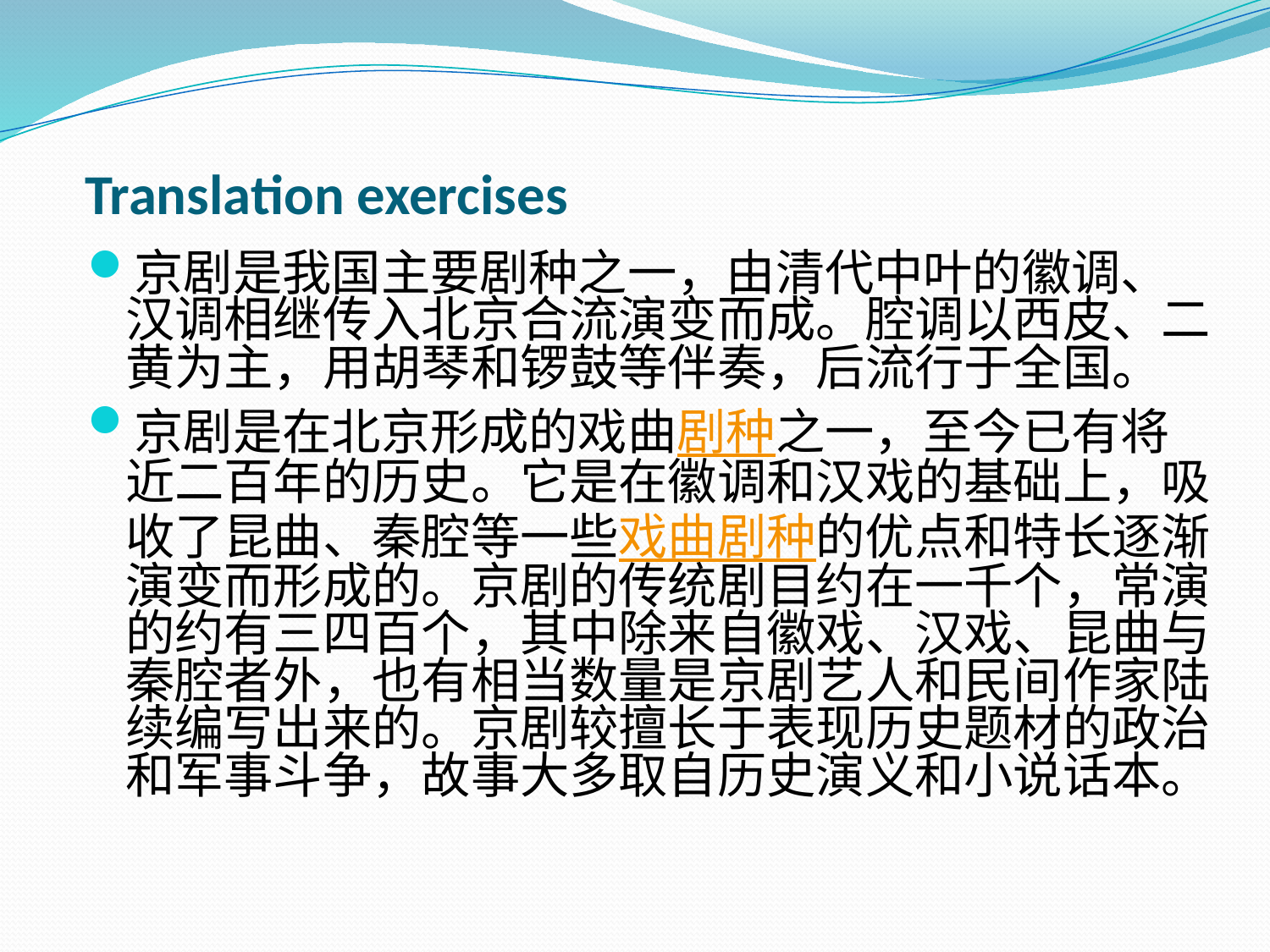

# Translation exercises
京剧是我国主要剧种之一，由清代中叶的徽调、汉调相继传入北京合流演变而成。腔调以西皮、二黄为主，用胡琴和锣鼓等伴奏，后流行于全国。
京剧是在北京形成的戏曲剧种之一，至今已有将近二百年的历史。它是在徽调和汉戏的基础上，吸收了昆曲、秦腔等一些戏曲剧种的优点和特长逐渐演变而形成的。京剧的传统剧目约在一千个，常演的约有三四百个，其中除来自徽戏、汉戏、昆曲与秦腔者外，也有相当数量是京剧艺人和民间作家陆续编写出来的。京剧较擅长于表现历史题材的政治和军事斗争，故事大多取自历史演义和小说话本。